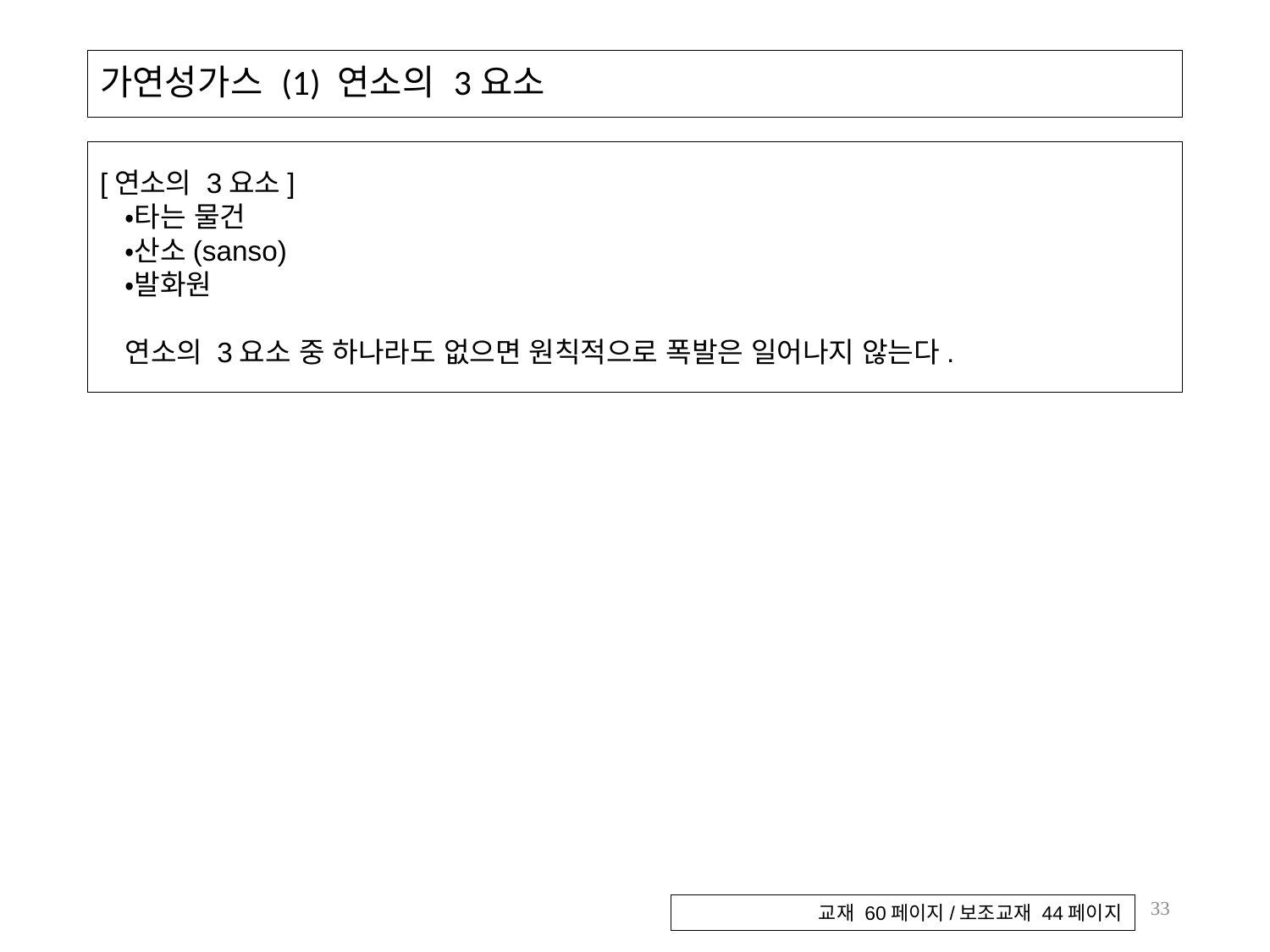

# 가연성가스 (1) 연소의 3요소
[연소의 3요소]
・타는 물건
・산소(sanso)
・발화원

연소의 3요소 중 하나라도 없으면 원칙적으로 폭발은 일어나지 않는다.
33
교재 60페이지/보조교재 44페이지